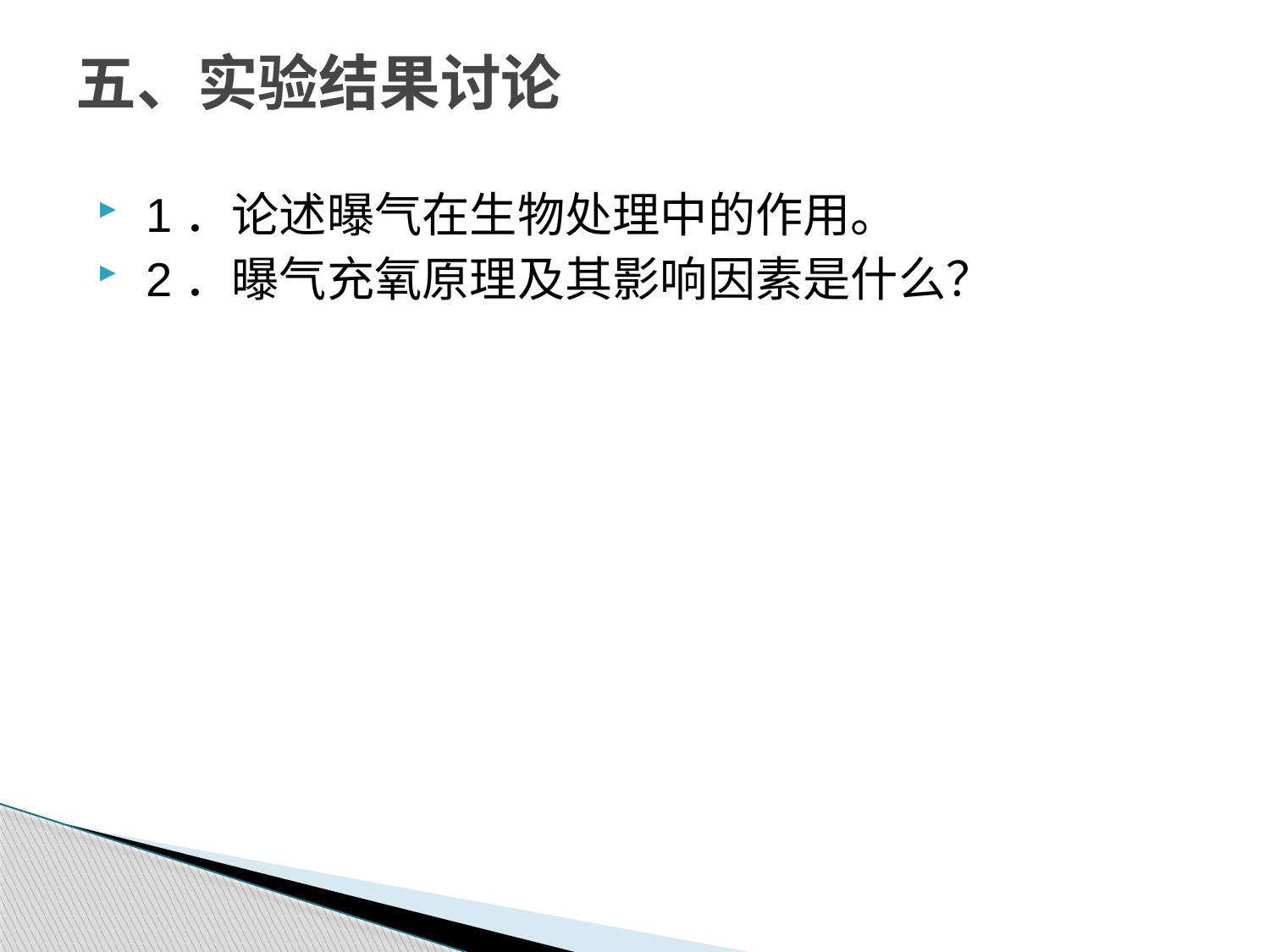

# 五、实验结果讨论
 1．论述曝气在生物处理中的作用。
 2．曝气充氧原理及其影响因素是什么？